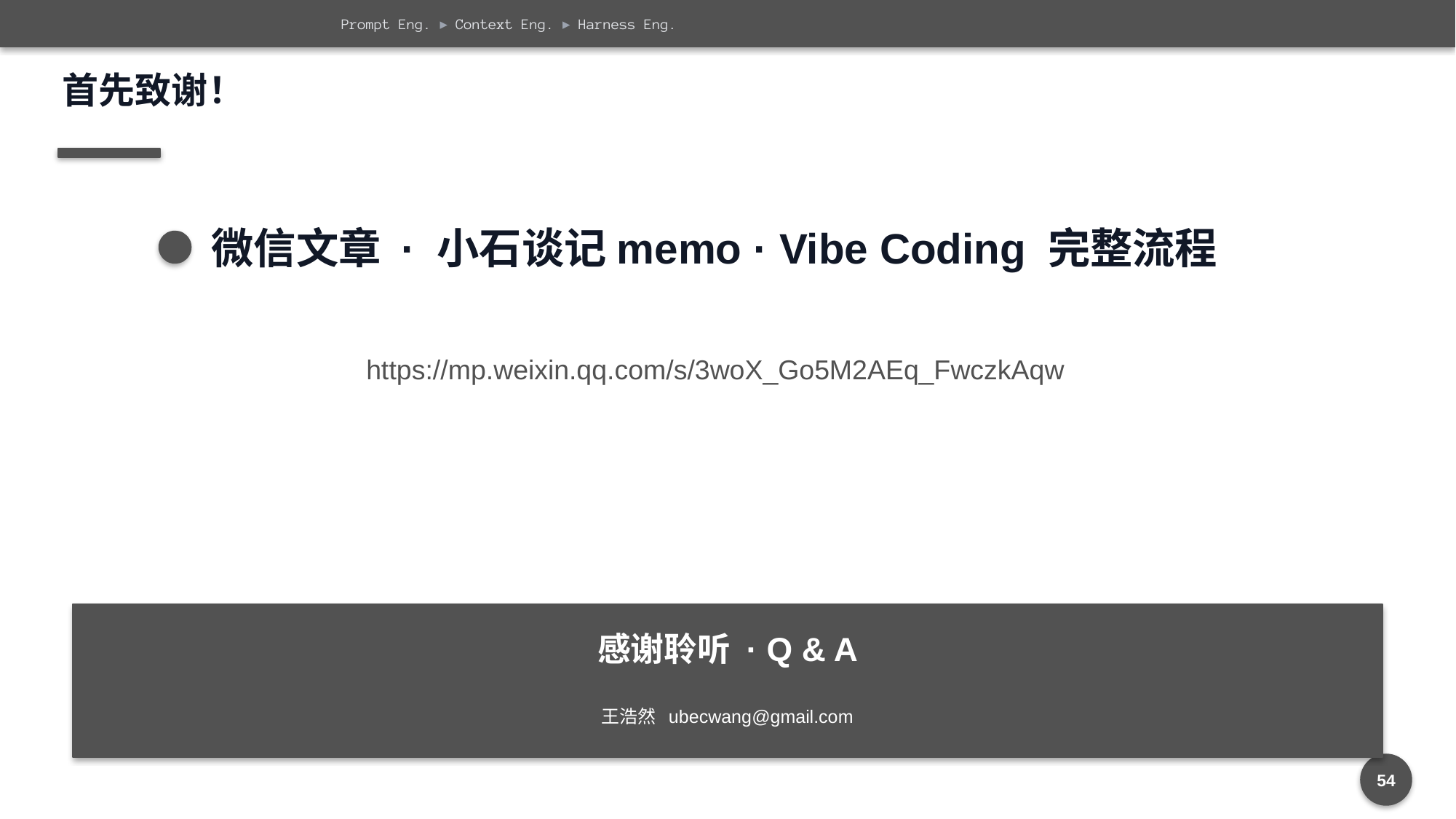

Prompt Eng.  ▸  Context Eng.  ▸  Harness Eng.
首先致谢！

微信文章 · 小石谈记memo · Vibe Coding 完整流程

https://mp.weixin.qq.com/s/3woX_Go5M2AEq_FwczkAqw

感谢聆听 · Q & A
王浩然  ubecwang@gmail.com

54